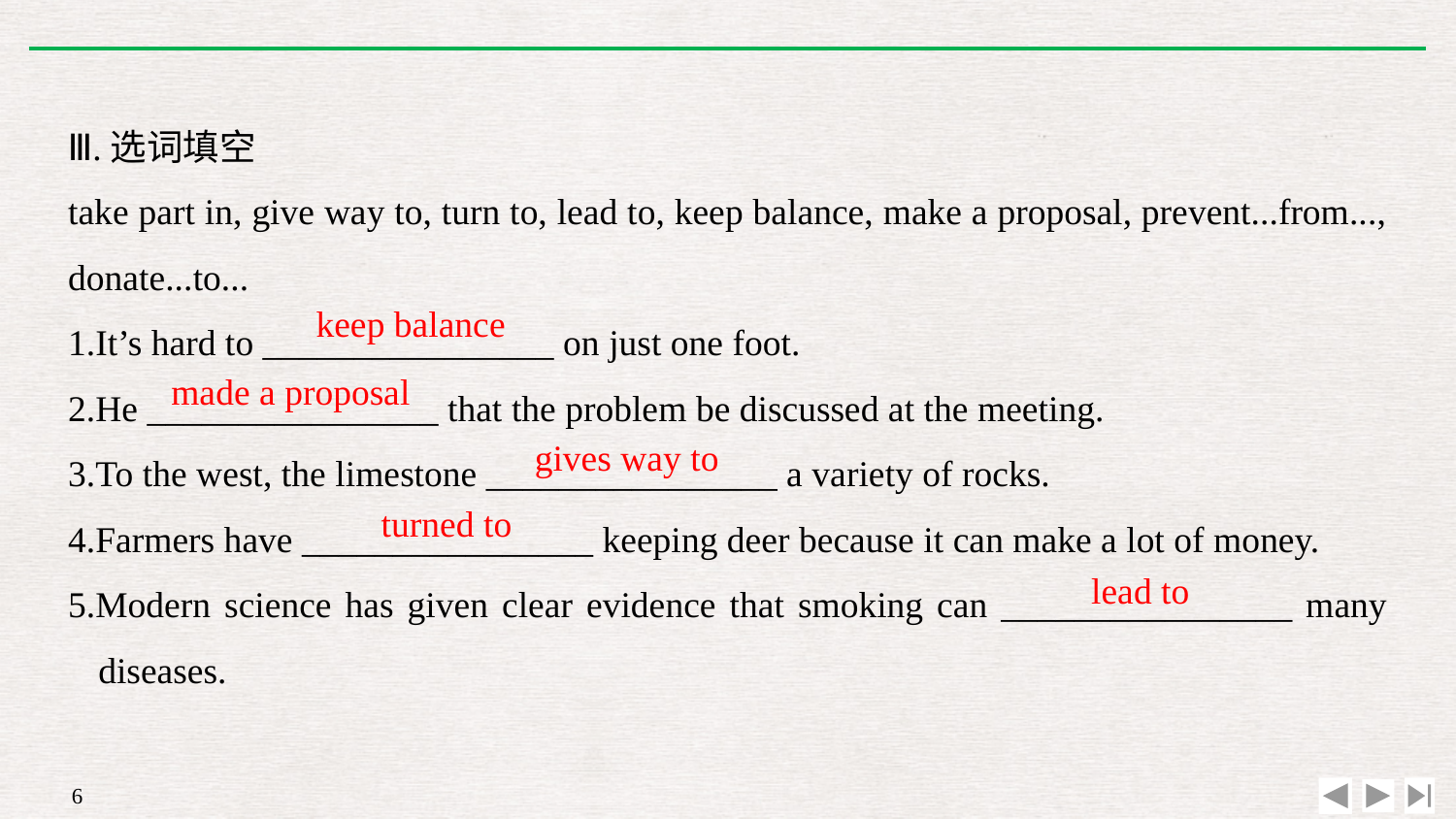

Ⅲ.选词填空
take part in, give way to, turn to, lead to, keep balance, make a proposal, prevent...from..., donate...to...
1.It’s hard to ________________ on just one foot.
2.He ________________ that the problem be discussed at the meeting.
3.To the west, the limestone ________________ a variety of rocks.
4.Farmers have ________________ keeping deer because it can make a lot of money.
5.Modern science has given clear evidence that smoking can ________________ many diseases.
keep balance
made a proposal
gives way to
turned to
lead to